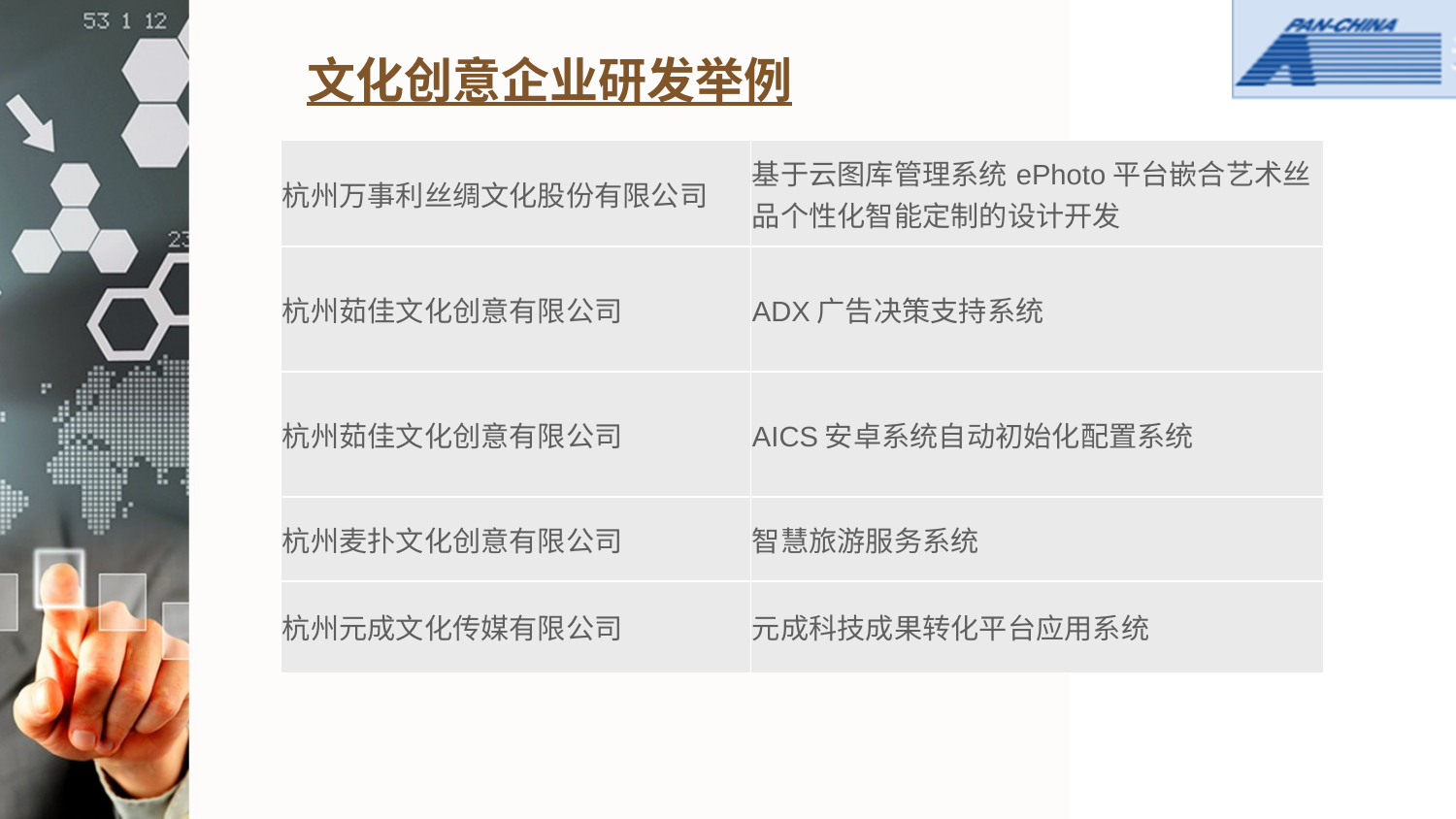

# 文化创意企业研发举例
| 杭州万事利丝绸文化股份有限公司 | 基于云图库管理系统ePhoto平台嵌合艺术丝品个性化智能定制的设计开发 |
| --- | --- |
| 杭州茹佳文化创意有限公司 | ADX广告决策支持系统 |
| 杭州茹佳文化创意有限公司 | AICS安卓系统自动初始化配置系统 |
| 杭州麦扑文化创意有限公司 | 智慧旅游服务系统 |
| 杭州元成文化传媒有限公司 | 元成科技成果转化平台应用系统 |